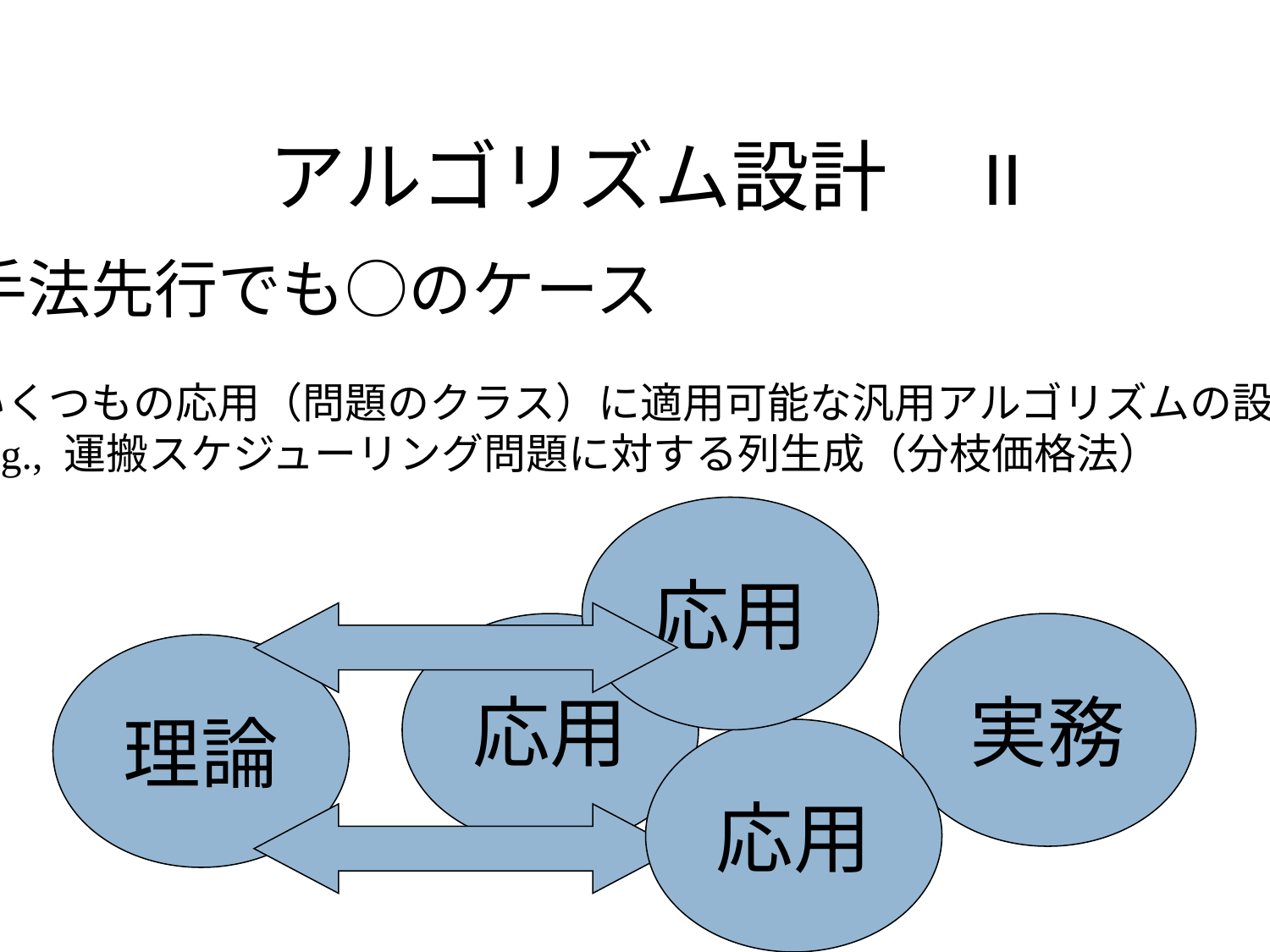

# アルゴリズム設計　II
手法先行でも○のケース
いくつもの応用（問題のクラス）に適用可能な汎用アルゴリズムの設計
E.g., 運搬スケジューリング問題に対する列生成（分枝価格法）
応用

応用
実務
理論
応用